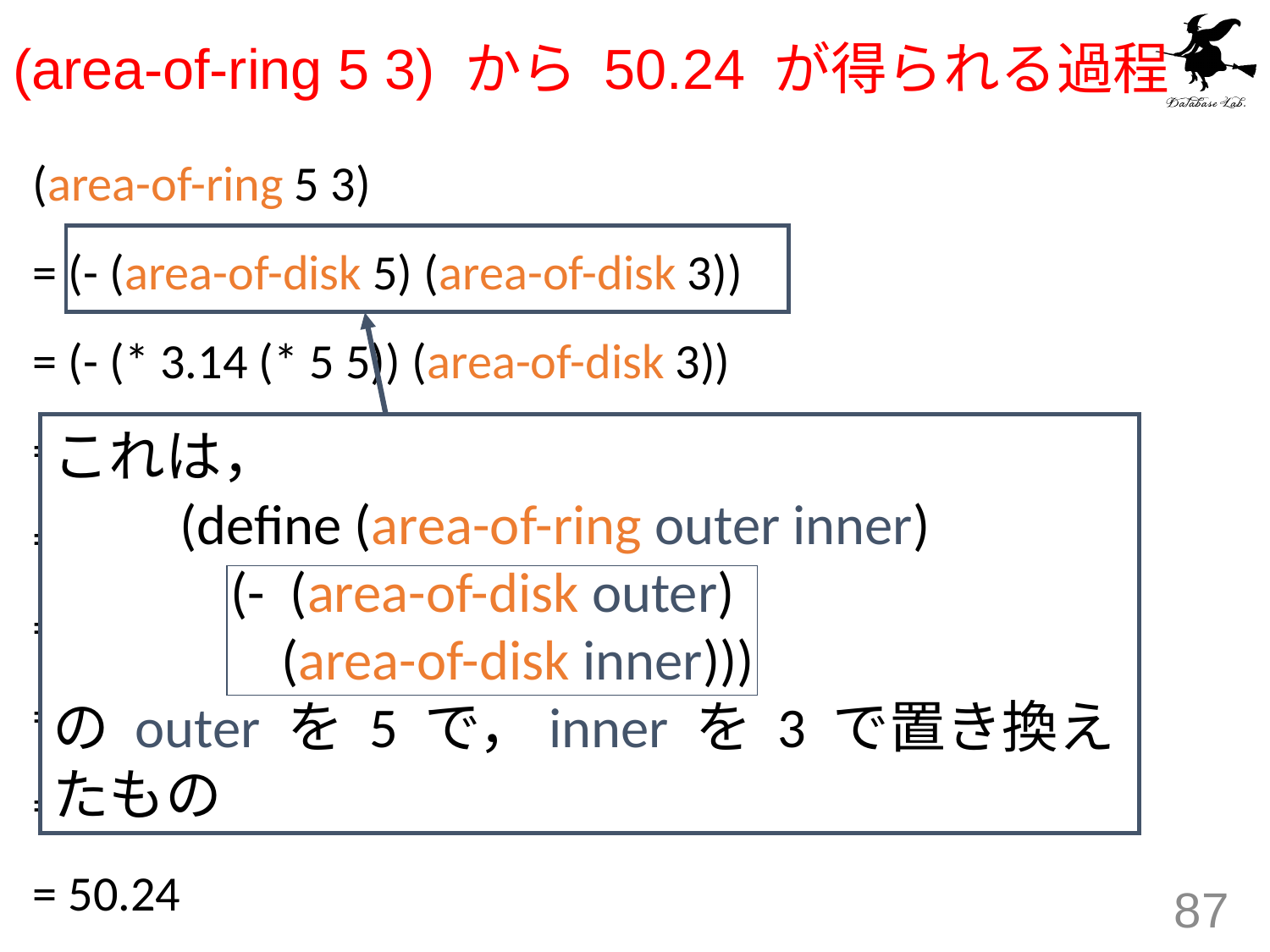

# (area-of-ring 5 3) から 50.24 が得られる過程
(area-of-ring 5 3)
= (- (area-of-disk 5) (area-of-disk 3))
= (- (* 3.14 (* 5 5)) (area-of-disk 3))
= (- (* 3.14 25) (area-of-disk 3))
= (- 78.5 (area-of-disk 3))
= (- 78.5 (* 3.14 (* 3 3)))
= (- 78.5 (* 3.14 9))
= (- 78.5 28.26)
= 50.24

これは，
	(define (area-of-ring outer inner)
	    (-  (area-of-disk outer)
	        (area-of-disk inner)))
の outer を 5 で，inner を 3 で置き換えたもの

87